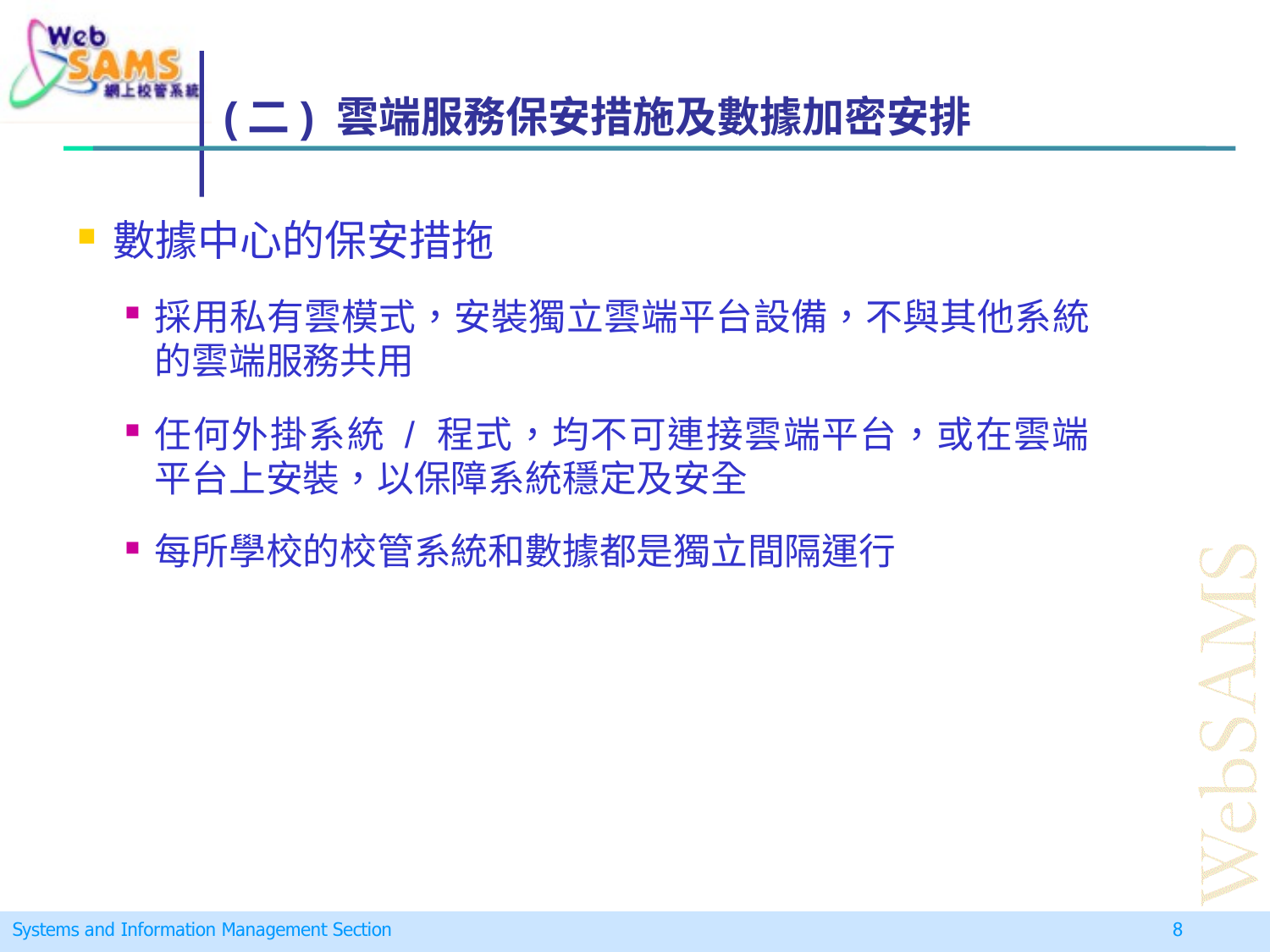

(二) 雲端服務保安措施及數據加密安排
數據中心的保安措拖
採用私有雲模式，安裝獨立雲端平台設備，不與其他系統的雲端服務共用
任何外掛系統 / 程式，均不可連接雲端平台，或在雲端平台上安裝，以保障系統穩定及安全
每所學校的校管系統和數據都是獨立間隔運行